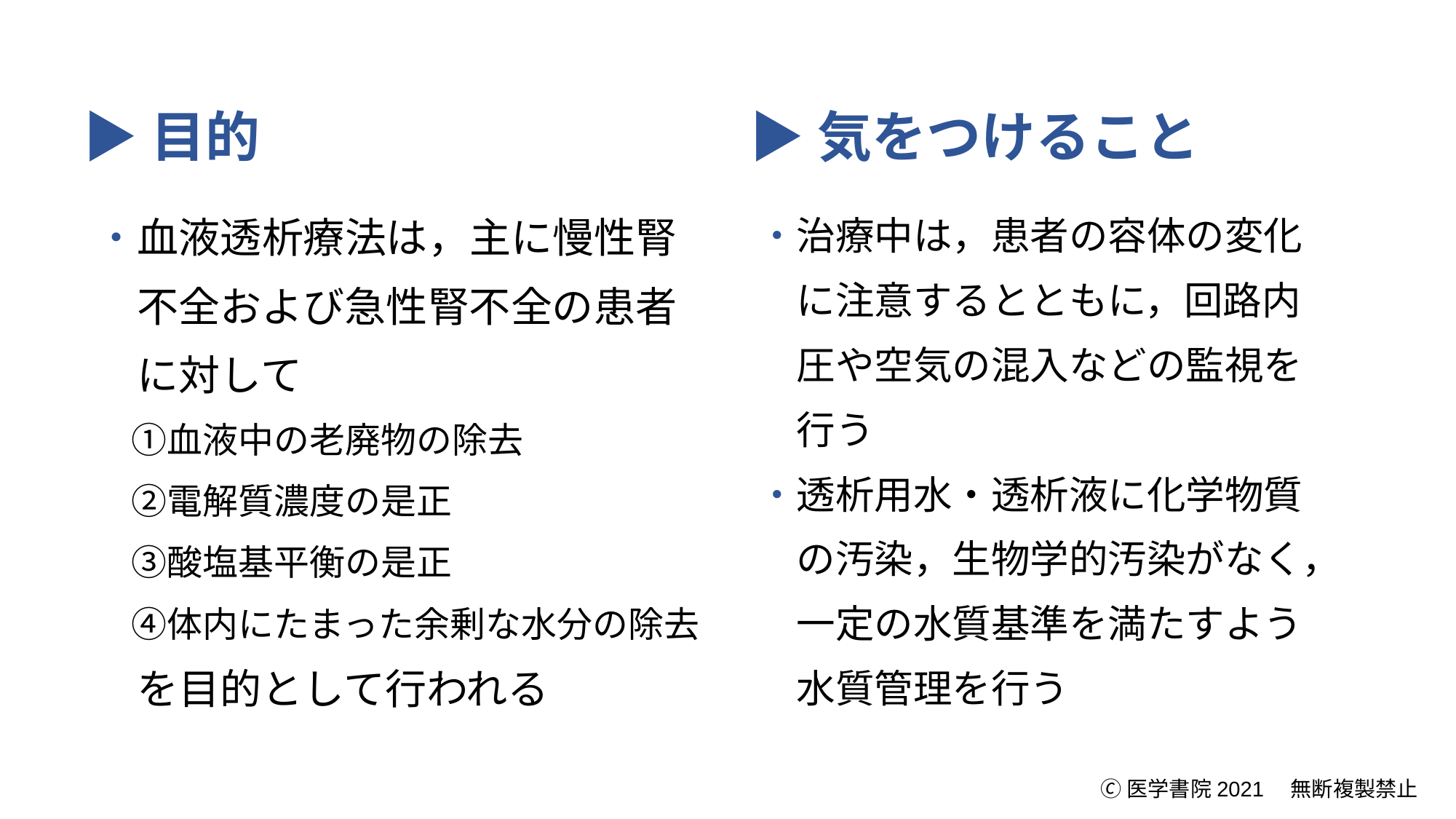

▶目的
▶気をつけること
・血液透析療法は，主に慢性腎
　不全および急性腎不全の患者
　に対して
　①血液中の老廃物の除去
　②電解質濃度の是正
　③酸塩基平衡の是正
　④体内にたまった余剰な水分の除去
　を目的として行われる
・治療中は，患者の容体の変化
　に注意するとともに，回路内
　圧や空気の混入などの監視を
　行う
・透析用水・透析液に化学物質
　の汚染，生物学的汚染がなく，
　一定の水質基準を満たすよう
　水質管理を行う
🄫医学書院2021　無断複製禁止